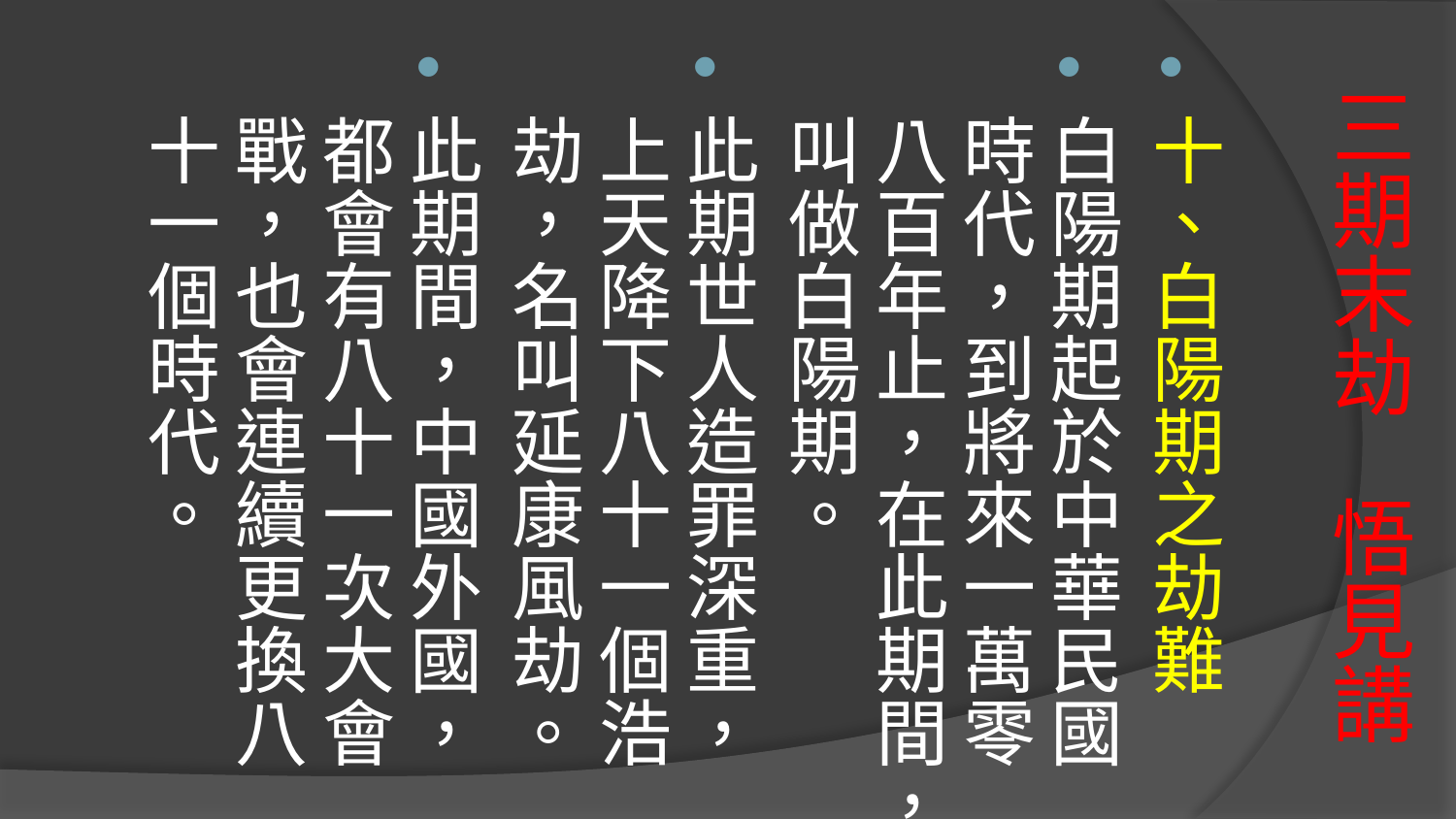

十、白陽期之劫難
白陽期起於中華民國時代，到將來一萬零八百年止，在此期間，叫做白陽期。
此期世人造罪深重，上天降下八十一個浩劫，名叫延康風劫。
此期間，中國外國，都會有八十一次大會戰，也會連續更換八十一個時代。

# 三期末劫    悟見講